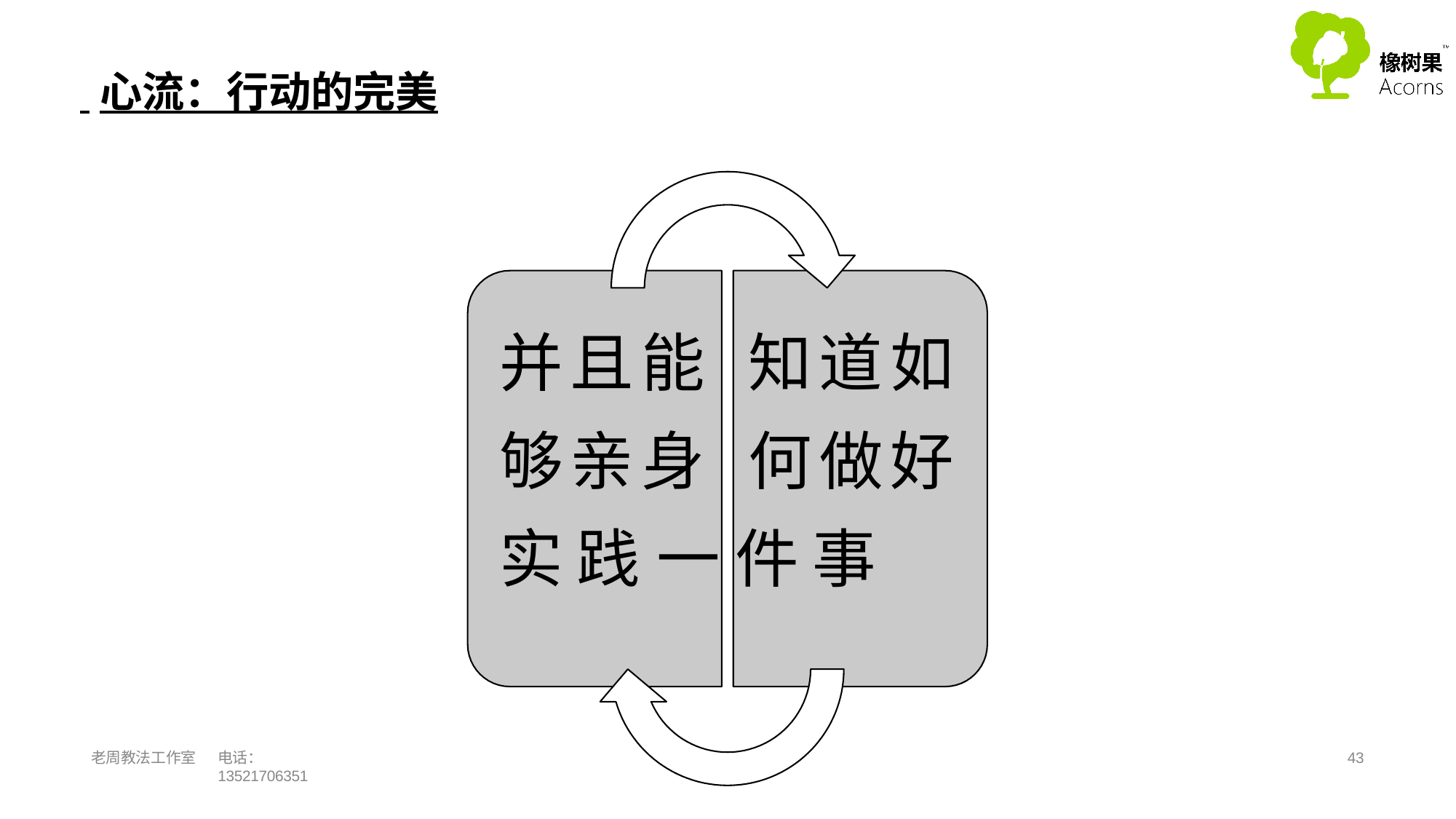

# 心流：行动的完美

并且能 知道如 够亲身 何做好 实 践 一 件 事

老周教法工作室
电话：13521706351
43